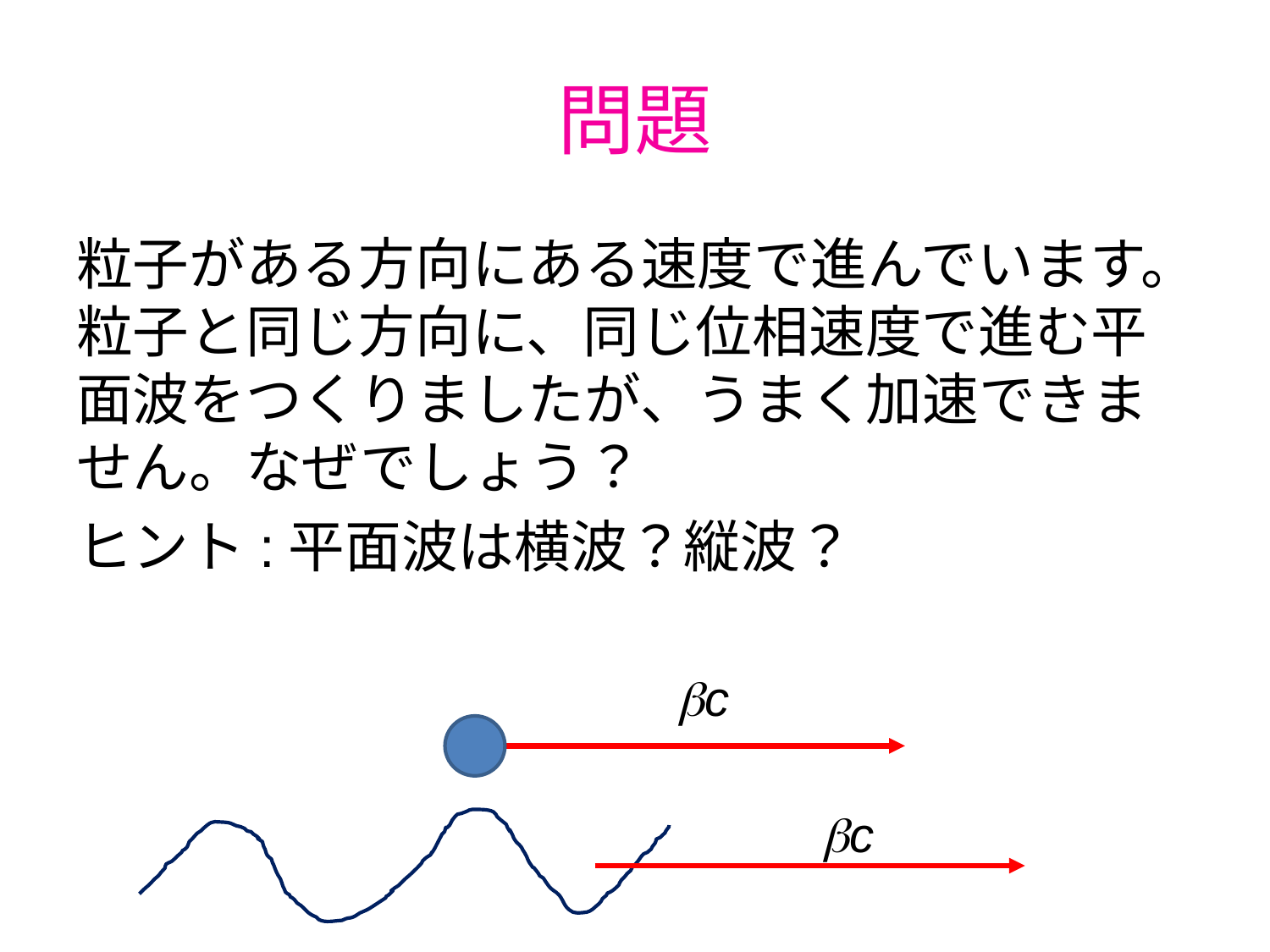

# 問題
粒子がある方向にある速度で進んでいます。粒子と同じ方向に、同じ位相速度で進む平面波をつくりましたが、うまく加速できません。なぜでしょう？
ヒント:平面波は横波？縦波？
βc

βc